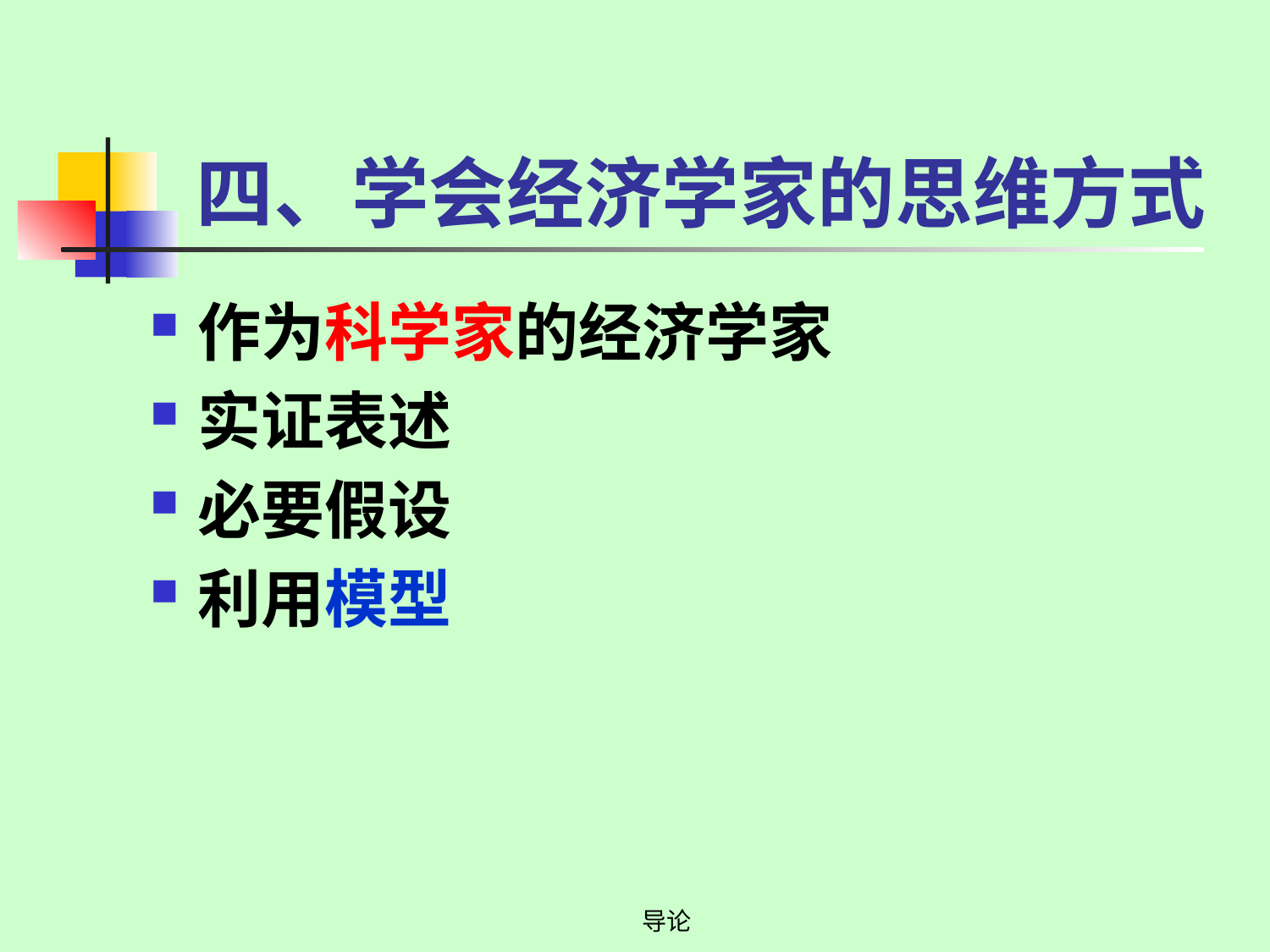

# 四、学会经济学家的思维方式
作为科学家的经济学家
实证表述
必要假设
利用模型

导论